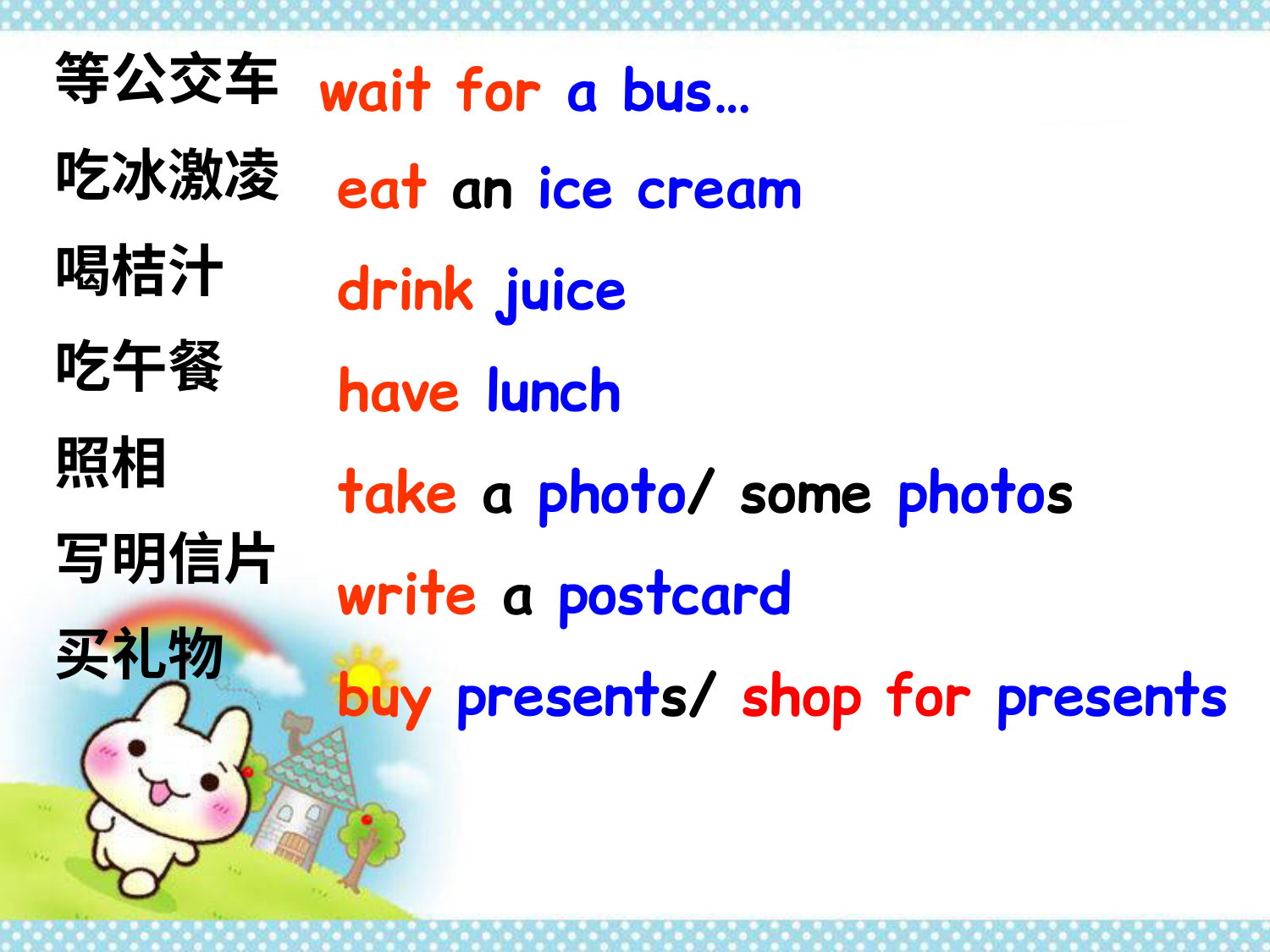

等公交车
吃冰激凌
喝桔汁
吃午餐
照相
写明信片
买礼物
wait for a bus…
 eat an ice cream
 drink juice
 have lunch
 take a photo/ some photos
 write a postcard
 buy presents/ shop for presents